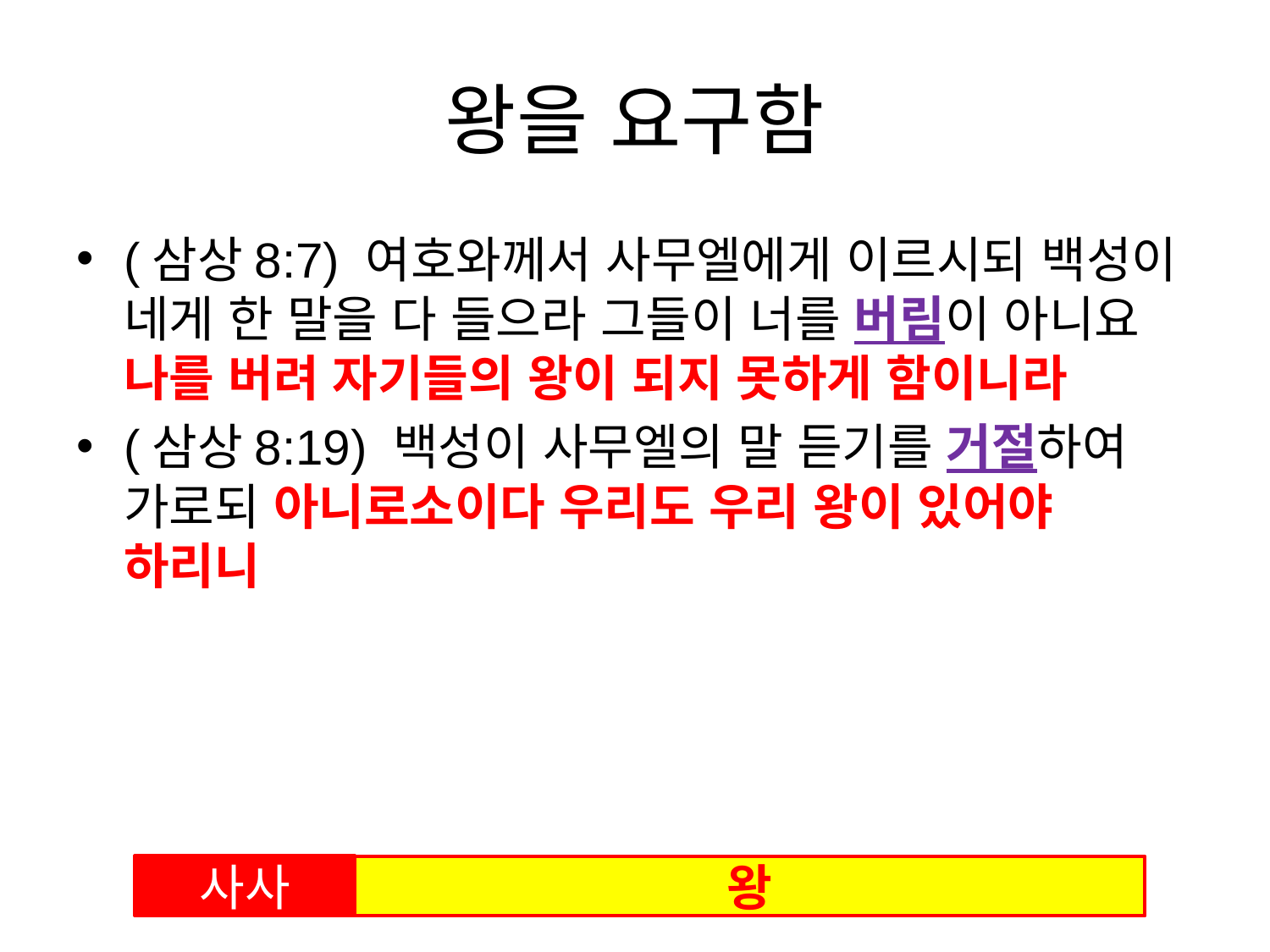

# 왕을 요구함
(삼상8:7) 여호와께서 사무엘에게 이르시되 백성이 네게 한 말을 다 들으라 그들이 너를 버림이 아니요 나를 버려 자기들의 왕이 되지 못하게 함이니라
(삼상8:19) 백성이 사무엘의 말 듣기를 거절하여 가로되 아니로소이다 우리도 우리 왕이 있어야 하리니

사사
왕